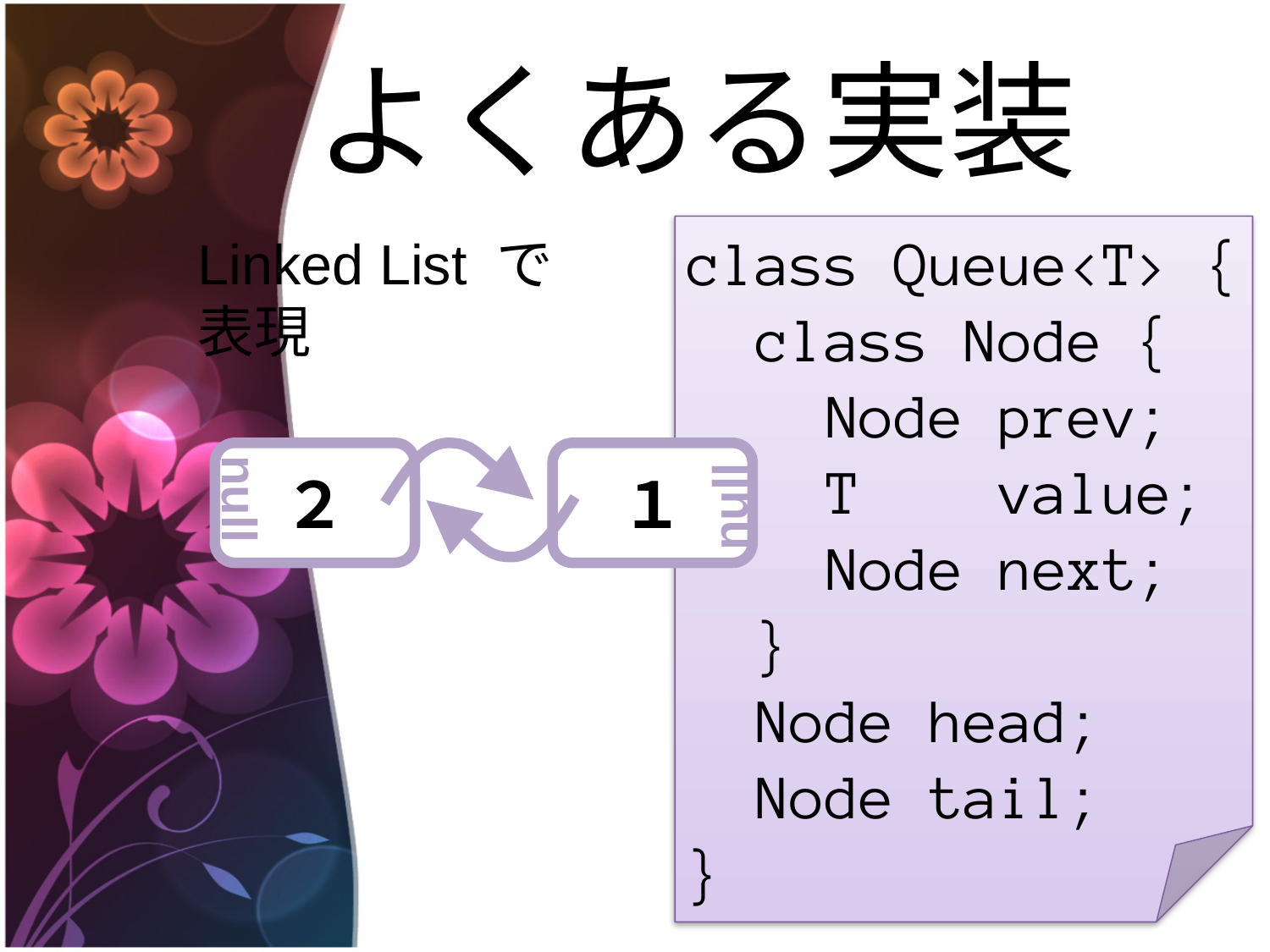

# よくある実装
class Queue<T> {
  class Node {
    Node prev;
    T    value;
    Node next;
  }
  Node head;
  Node tail;
}
Linked List で
表現
１
null

２

null